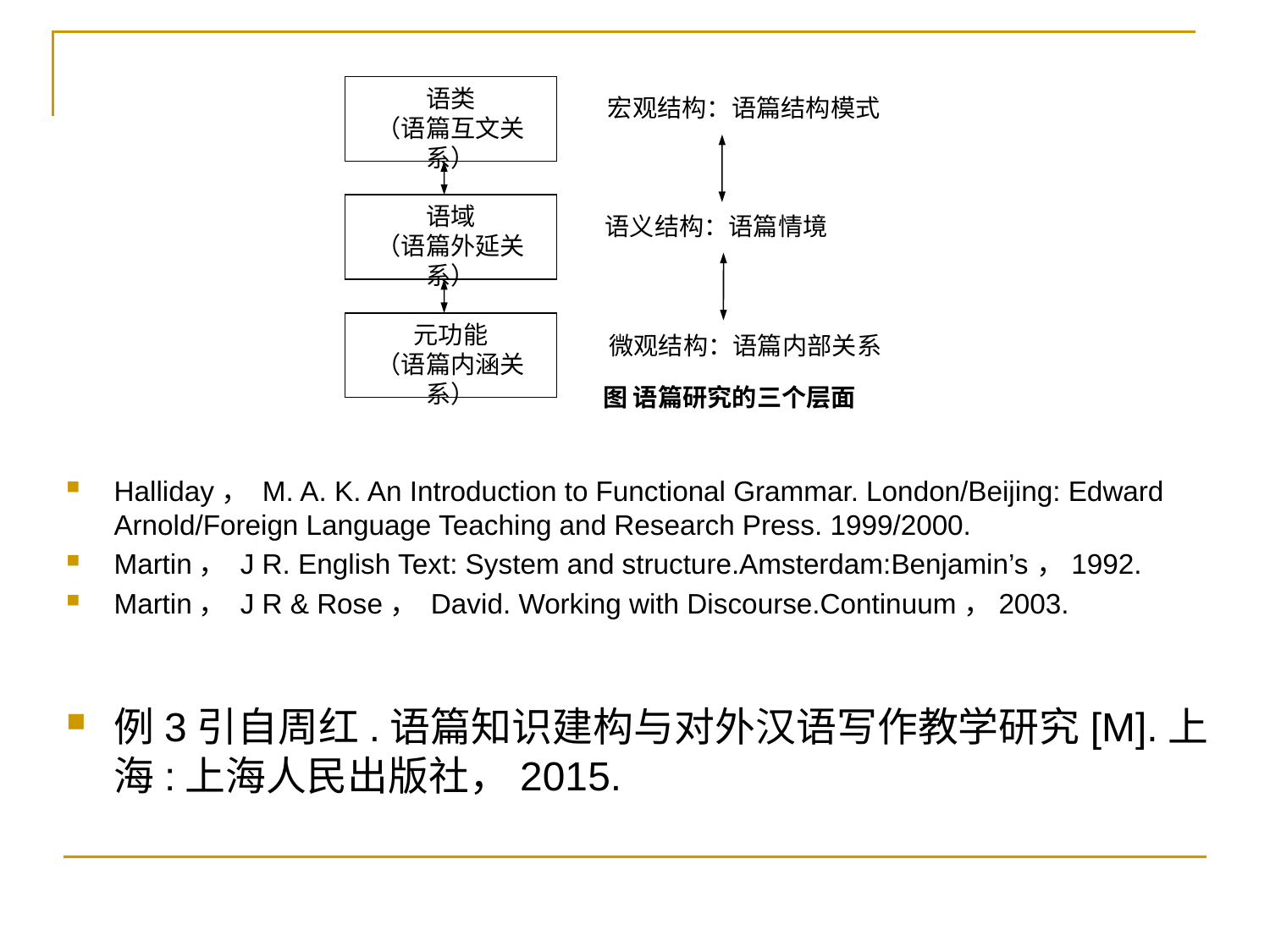

语类
（语篇互文关系）
宏观结构：语篇结构模式

语义结构：语篇情境

微观结构：语篇内部关系

语域
（语篇外延关系）

元功能
（语篇内涵关系）
图 语篇研究的三个层面

Halliday， M. A. K. An Introduction to Functional Grammar. London/Beijing: Edward Arnold/Foreign Language Teaching and Research Press. 1999/2000.
Martin， J R. English Text: System and structure.Amsterdam:Benjamin’s，1992.
Martin， J R & Rose， David. Working with Discourse.Continuum，2003.

例3引自周红.语篇知识建构与对外汉语写作教学研究[M].上海:上海人民出版社，2015.